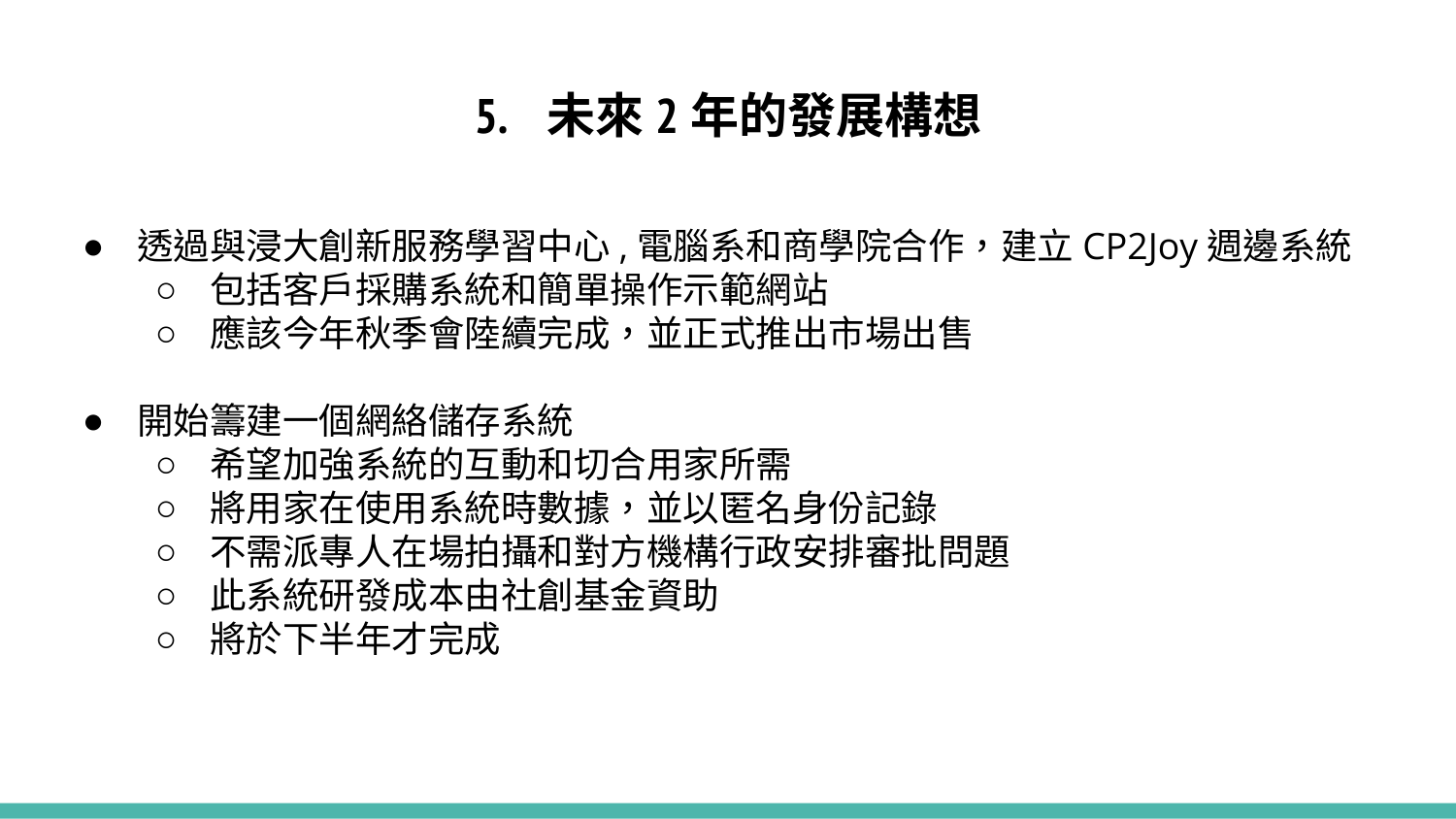

# 5.   未來2年的發展構想

透過與浸大創新服務學習中心,電腦系和商學院合作，建立CP2Joy週邊系統
包括客戶採購系統和簡單操作示範網站
應該今年秋季會陸續完成，並正式推出市場出售

開始籌建一個網絡儲存系統
希望加強系統的互動和切合用家所需
將用家在使用系統時數據，並以匿名身份記錄
不需派專人在場拍攝和對方機構行政安排審批問題
此系統研發成本由社創基金資助
將於下半年才完成